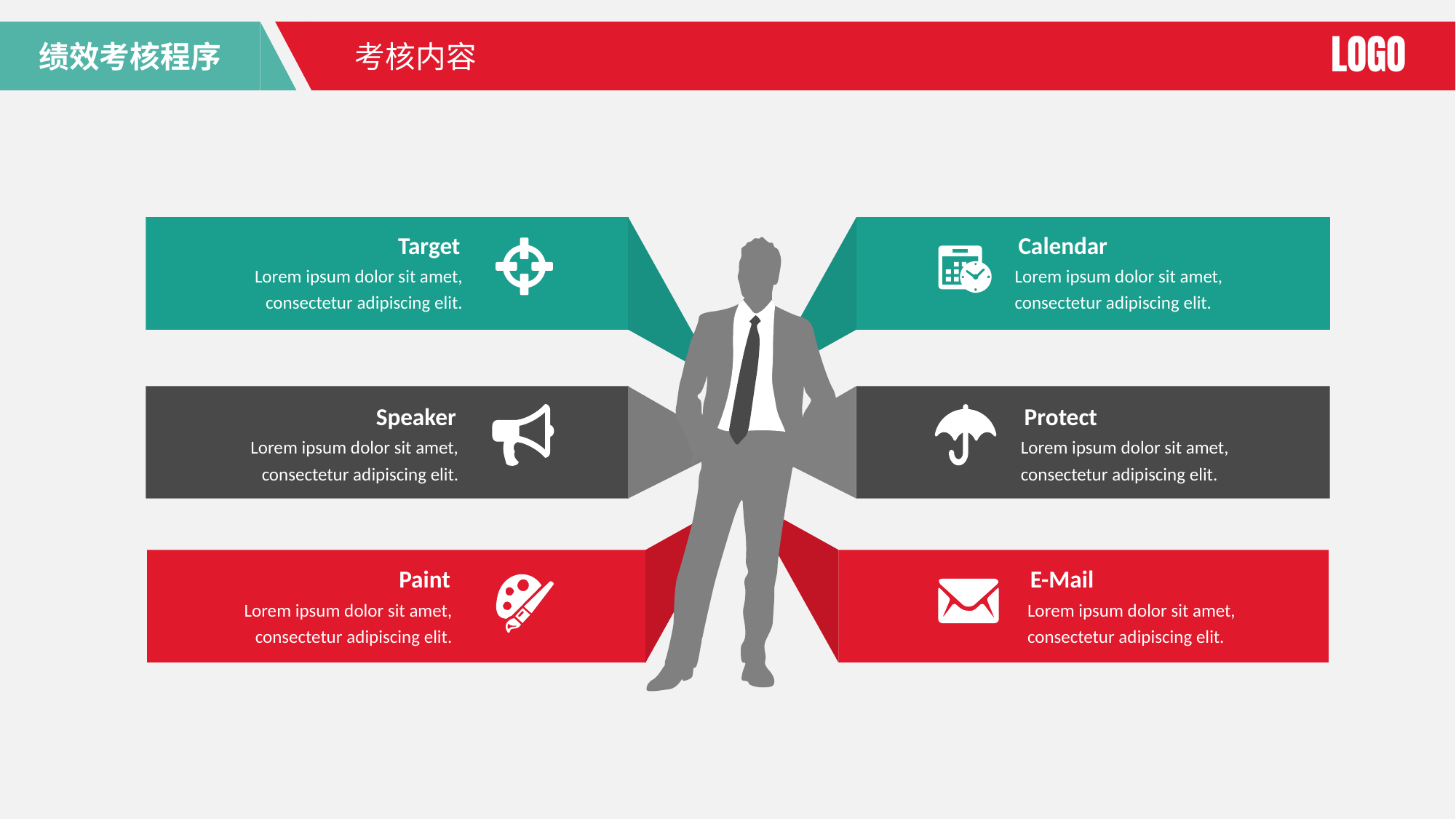

绩效考核程序

LOGO
考核内容

Target
Calendar

Lorem ipsum dolor sit amet, consectetur adipiscing elit.
Lorem ipsum dolor sit amet, consectetur adipiscing elit.

Speaker
Protect

Lorem ipsum dolor sit amet, consectetur adipiscing elit.
Lorem ipsum dolor sit amet, consectetur adipiscing elit.

Paint
E-Mail

Lorem ipsum dolor sit amet, consectetur adipiscing elit.
Lorem ipsum dolor sit amet, consectetur adipiscing elit.